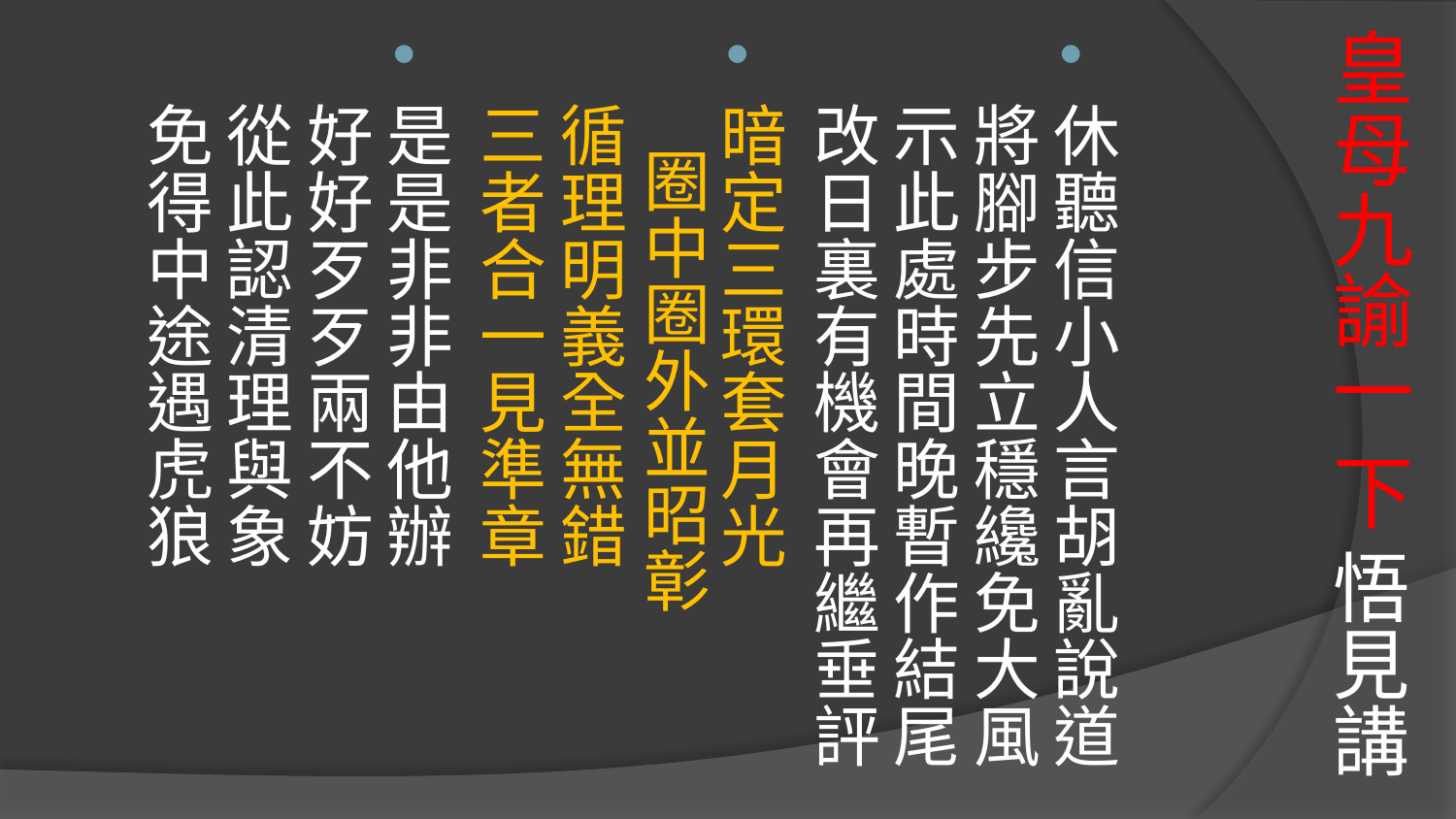

# 皇母九諭一 下 悟見講
休聽信小人言胡亂說道將腳步先立穩纔免大風
示此處時間晚暫作結尾 改日裏有機會再繼垂評
暗定三環套月光                  圈中圈外並昭彰
循理明義全無錯             三者合一見準章
是是非非由他辦             好好歹歹兩不妨
從此認清理與象              免得中途遇虎狼